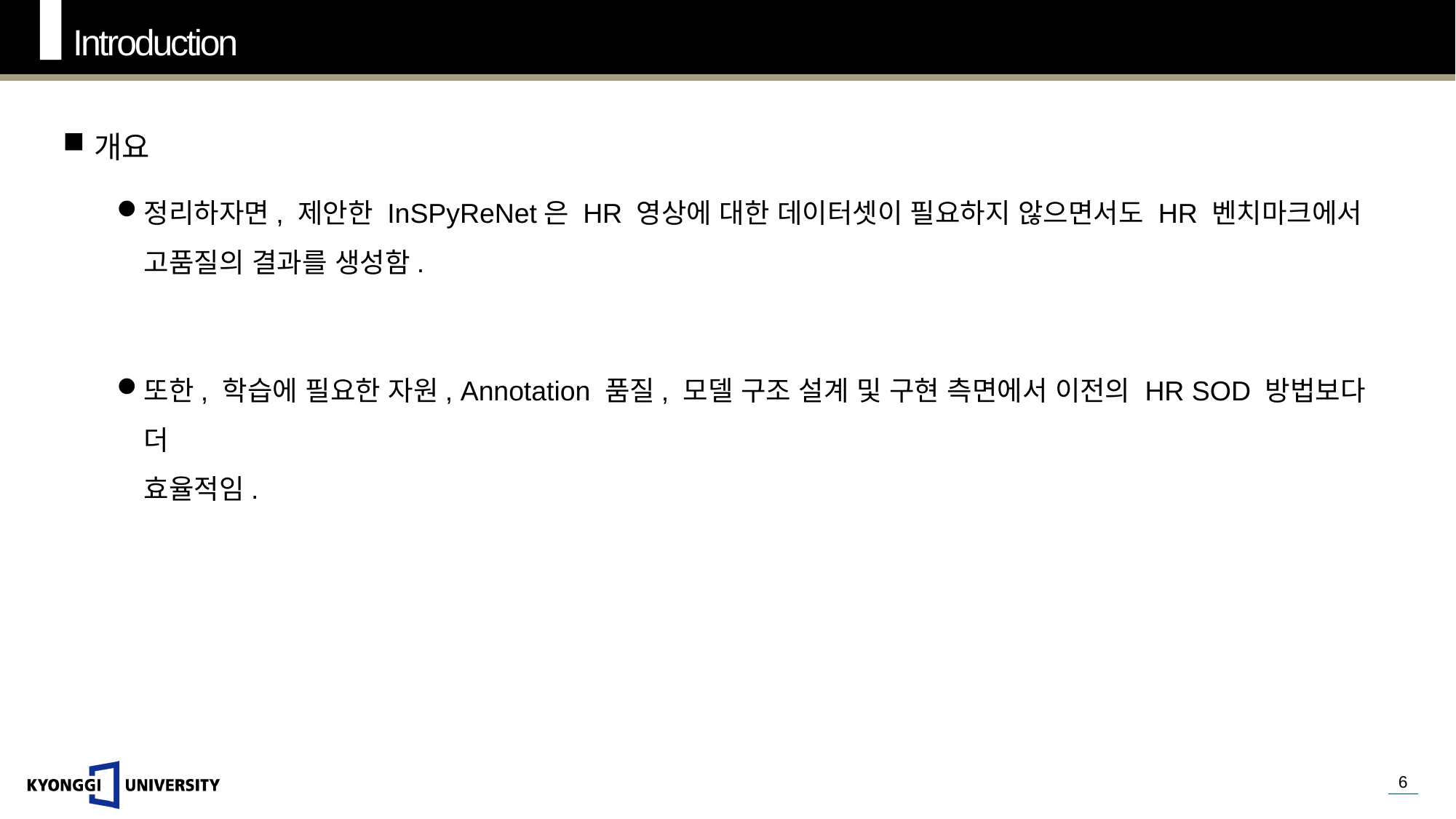

Introduction
개요
정리하자면, 제안한 InSPyReNet은 HR 영상에 대한 데이터셋이 필요하지 않으면서도 HR 벤치마크에서 고품질의 결과를 생성함.

또한, 학습에 필요한 자원, Annotation 품질, 모델 구조 설계 및 구현 측면에서 이전의 HR SOD 방법보다 더
효율적임.